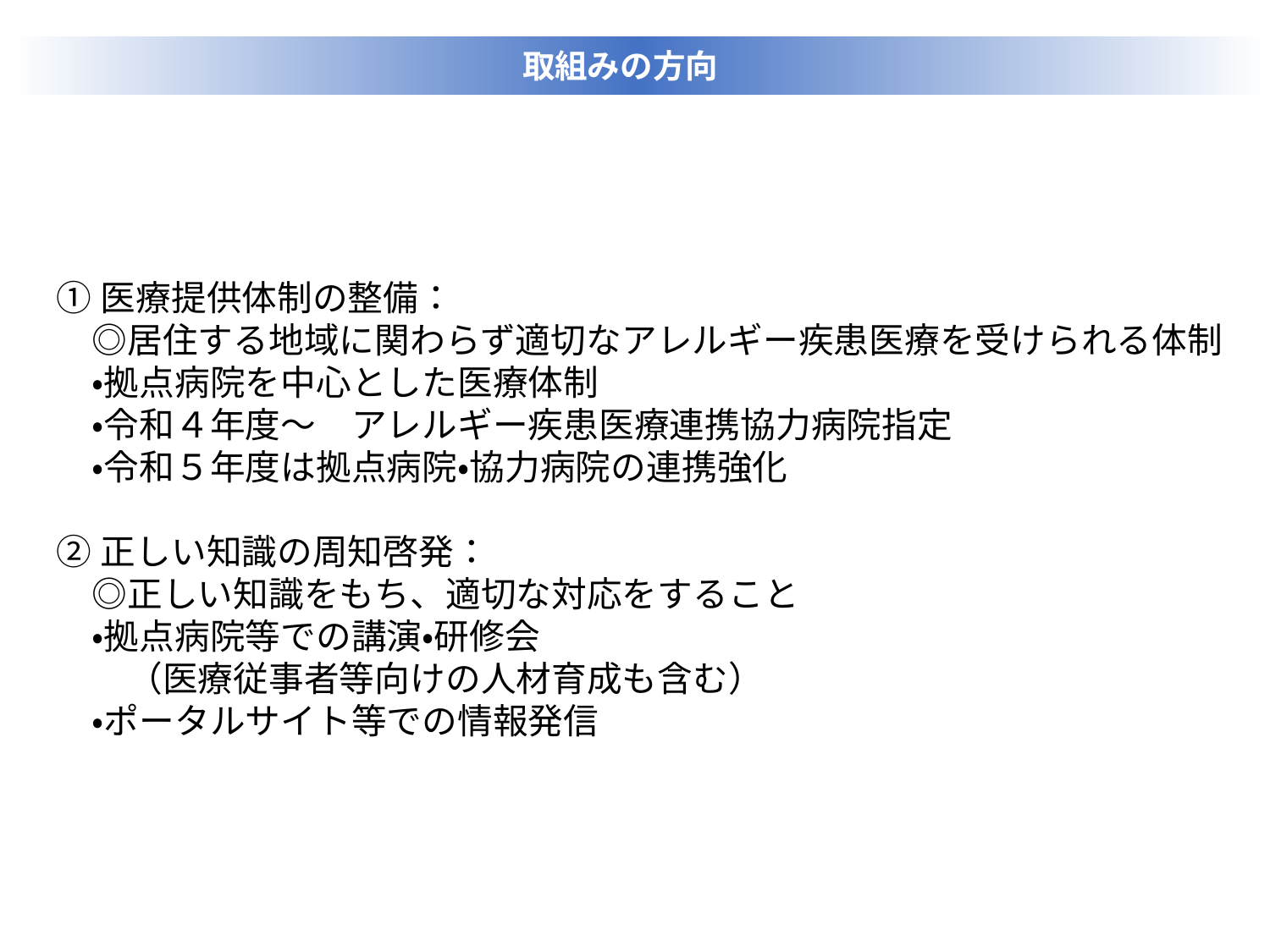

取組みの方向

①医療提供体制の整備：
　◎居住する地域に関わらず適切なアレルギー疾患医療を受けられる体制
　・拠点病院を中心とした医療体制
　・令和４年度～　アレルギー疾患医療連携協力病院指定
　・令和５年度は拠点病院・協力病院の連携強化

②正しい知識の周知啓発：
　◎正しい知識をもち、適切な対応をすること
　・拠点病院等での講演・研修会
　　（医療従事者等向けの人材育成も含む）
　・ポータルサイト等での情報発信